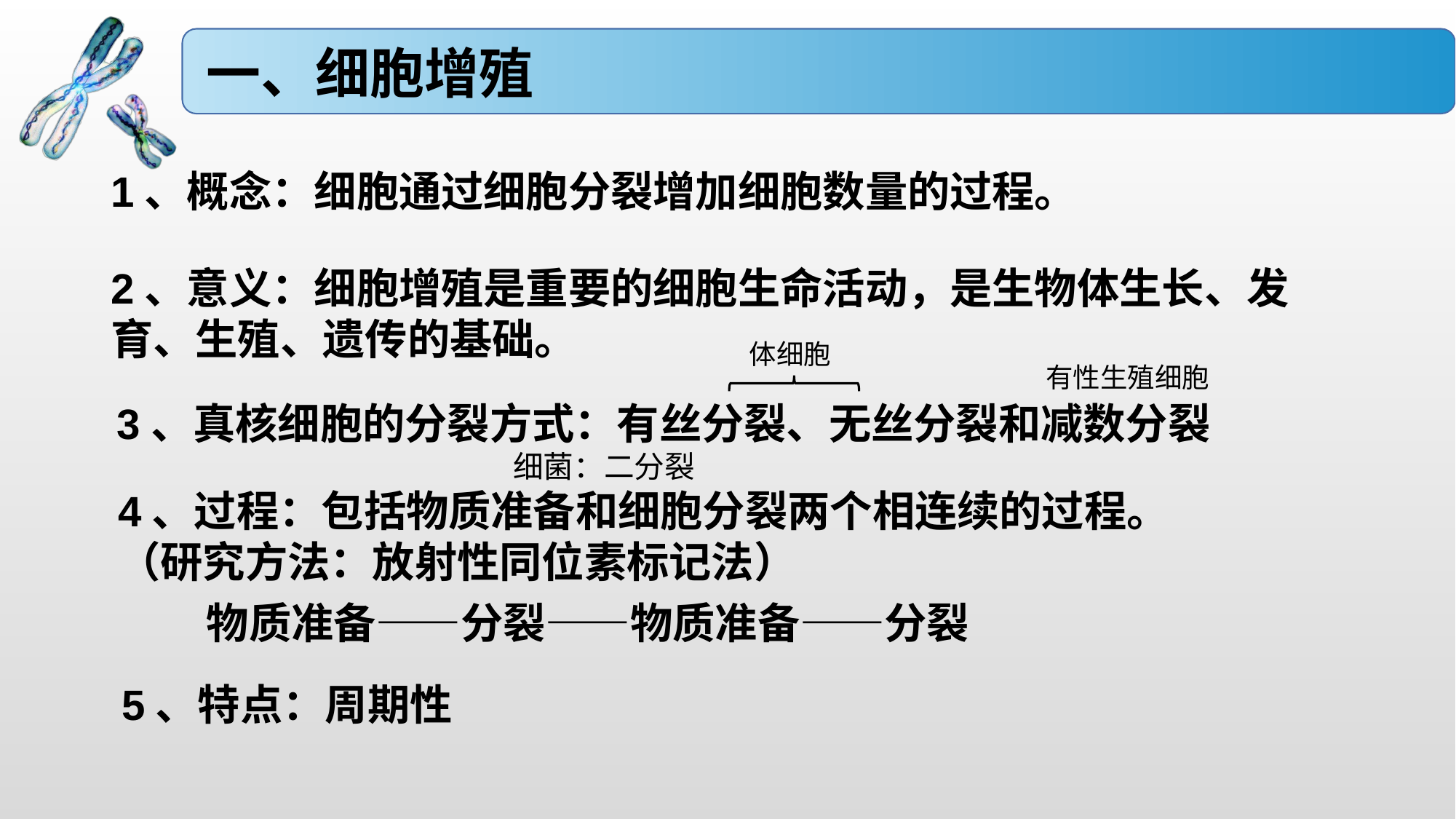

一、细胞增殖
1、概念：细胞通过细胞分裂增加细胞数量的过程。
2、意义：细胞增殖是重要的细胞生命活动，是生物体生长、发育、生殖、遗传的基础。

体细胞
有性生殖细胞
3、真核细胞的分裂方式：有丝分裂、无丝分裂和减数分裂
细菌：二分裂
4、过程：包括物质准备和细胞分裂两个相连续的过程。
（研究方法：放射性同位素标记法）
物质准备——分裂——物质准备——分裂
5、特点：周期性